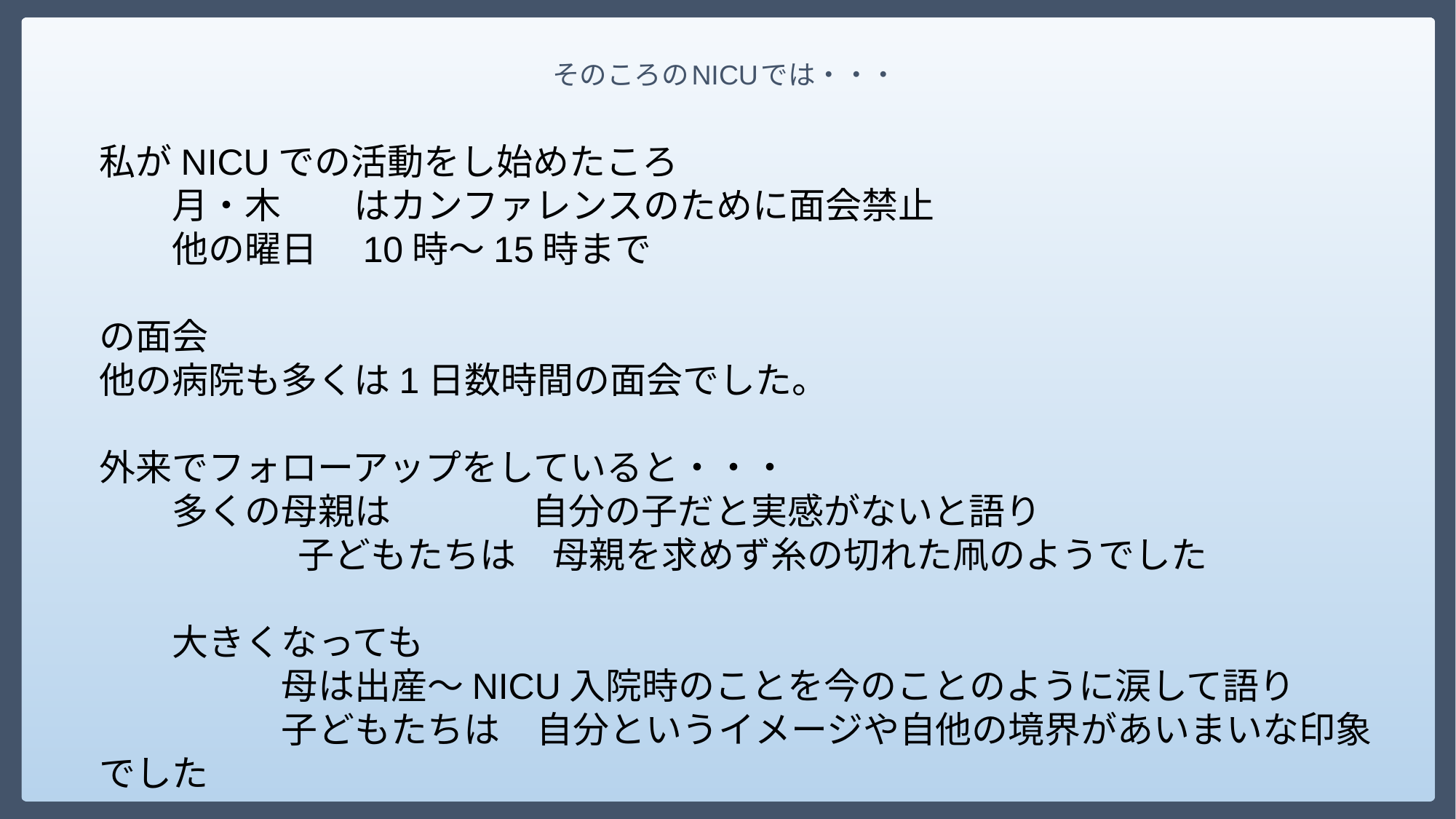

# そのころのNICUでは・・・
私がNICUでの活動をし始めたころ
　　月・木　　はカンファレンスのために面会禁止
　　他の曜日　10時～15時まで

の面会
他の病院も多くは1日数時間の面会でした。

外来でフォローアップをしていると・・・
　　多くの母親は 　   　　自分の子だと実感がないと語り
　　　　　  子どもたちは　母親を求めず糸の切れた凧のようでした

　　大きくなっても
　　　　　母は出産～NICU入院時のことを今のことのように涙して語り
　　　　　子どもたちは　自分というイメージや自他の境界があいまいな印象でした